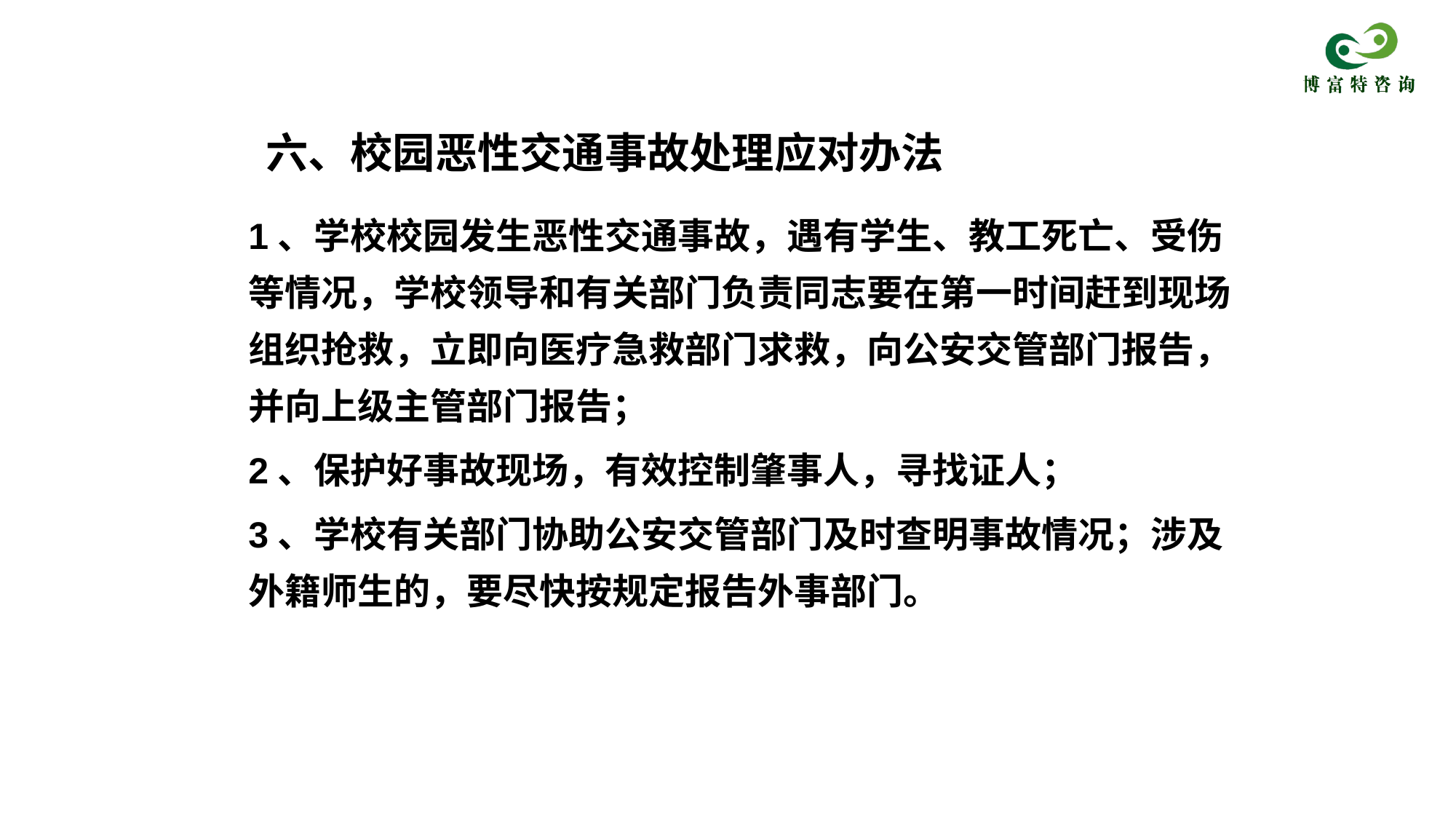

六、校园恶性交通事故处理应对办法
1、学校校园发生恶性交通事故，遇有学生、教工死亡、受伤等情况，学校领导和有关部门负责同志要在第一时间赶到现场组织抢救，立即向医疗急救部门求救，向公安交管部门报告，并向上级主管部门报告；
2、保护好事故现场，有效控制肇事人，寻找证人；
3、学校有关部门协助公安交管部门及时查明事故情况；涉及外籍师生的，要尽快按规定报告外事部门。
35